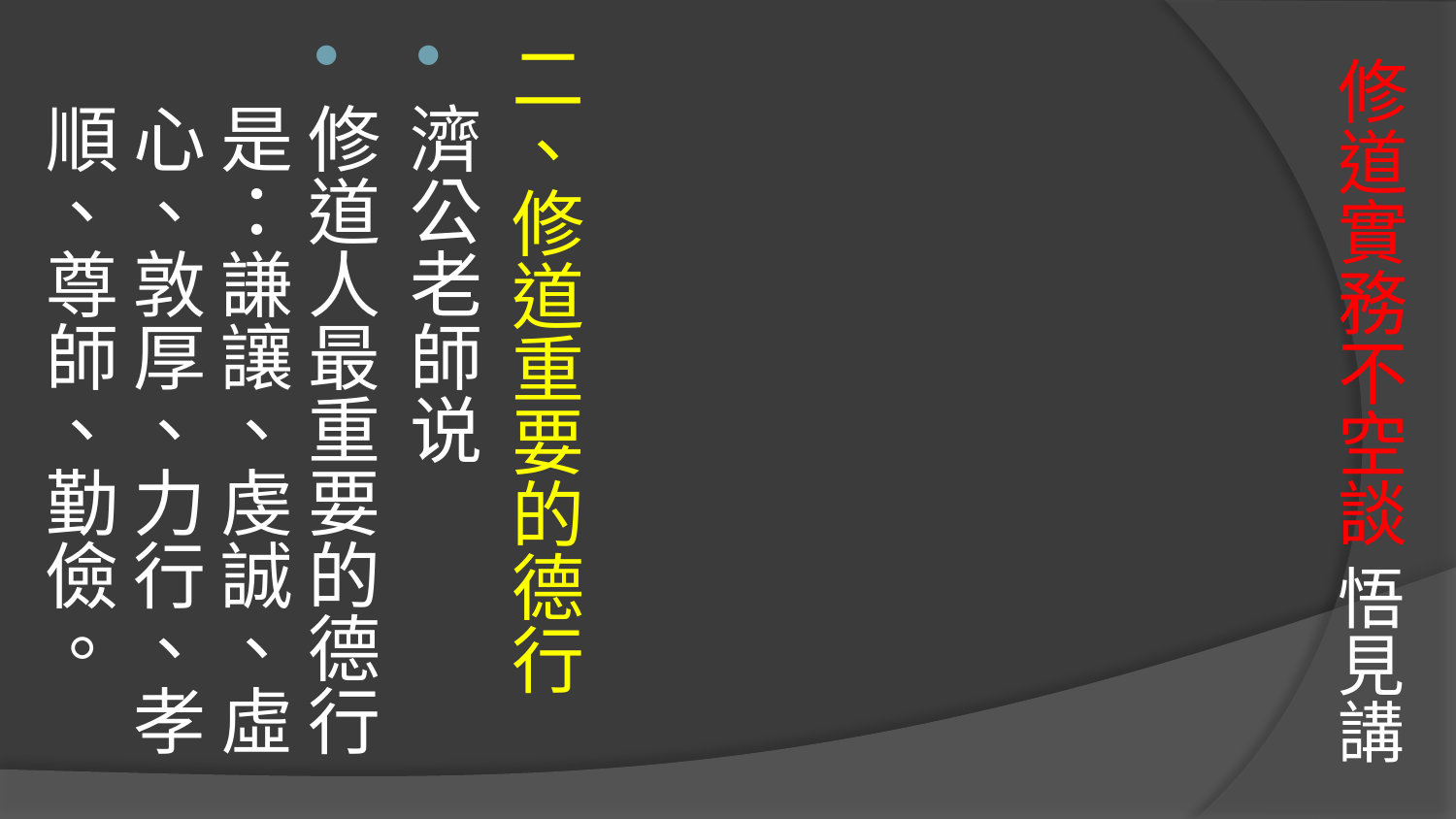

二、修道重要的德行
濟公老師说
修道人最重要的德行是：謙讓、虔誠、虛心、敦厚、力行、孝順、尊師、勤儉。
# 修道實務不空談 悟見講